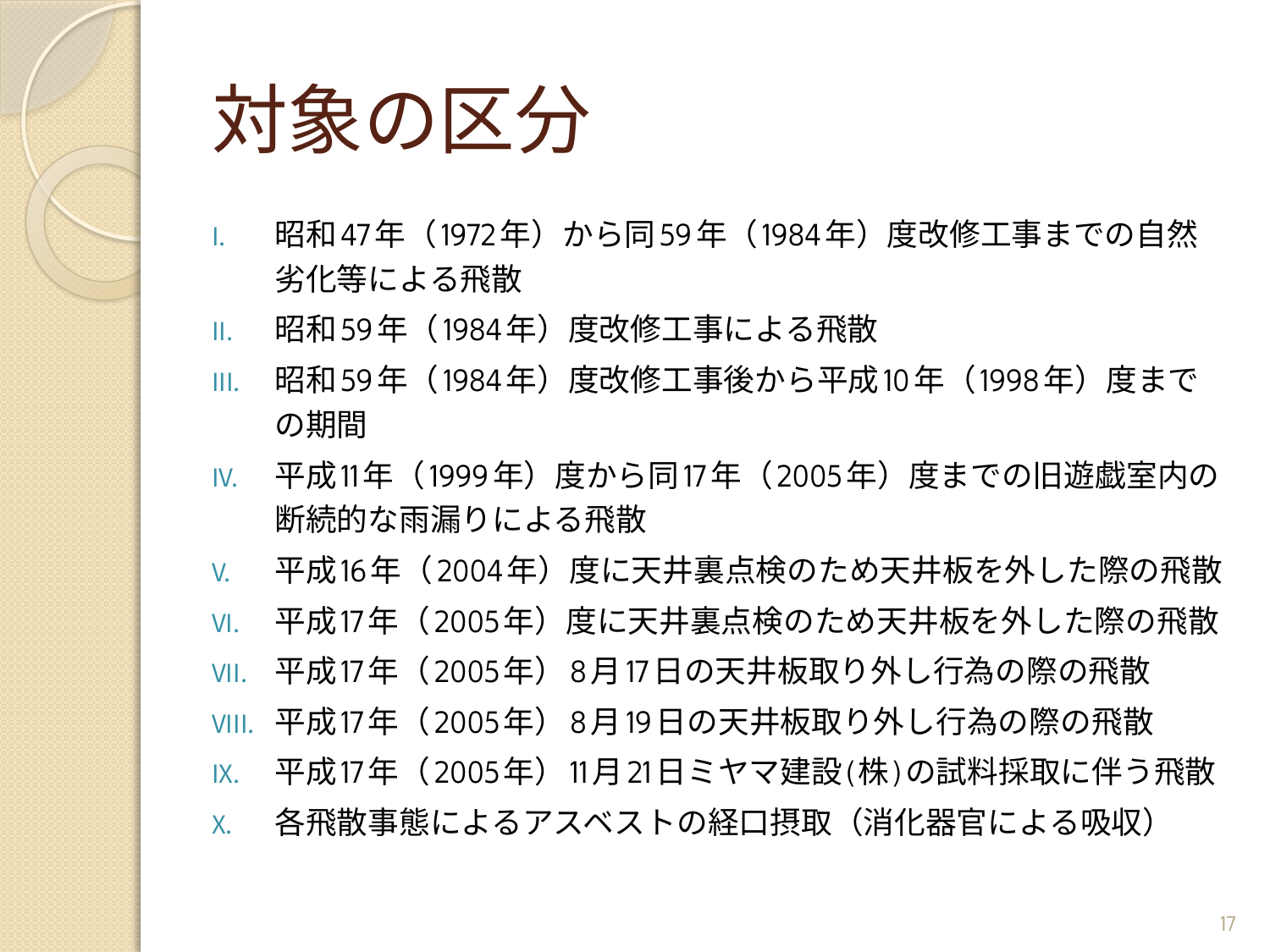

# 対象の区分
昭和47年（1972年）から同59年（1984年）度改修工事までの自然劣化等による飛散
昭和59年（1984年）度改修工事による飛散
昭和59年（1984年）度改修工事後から平成10年（1998年）度までの期間
平成11年（1999年）度から同17年（2005年）度までの旧遊戯室内の断続的な雨漏りによる飛散
平成16年（2004年）度に天井裏点検のため天井板を外した際の飛散
平成17年（2005年）度に天井裏点検のため天井板を外した際の飛散
平成17年（2005年）8月17日の天井板取り外し行為の際の飛散
平成17年（2005年）8月19日の天井板取り外し行為の際の飛散
平成17年（2005年）11月21日ミヤマ建設(株)の試料採取に伴う飛散
各飛散事態によるアスベストの経口摂取（消化器官による吸収）
17